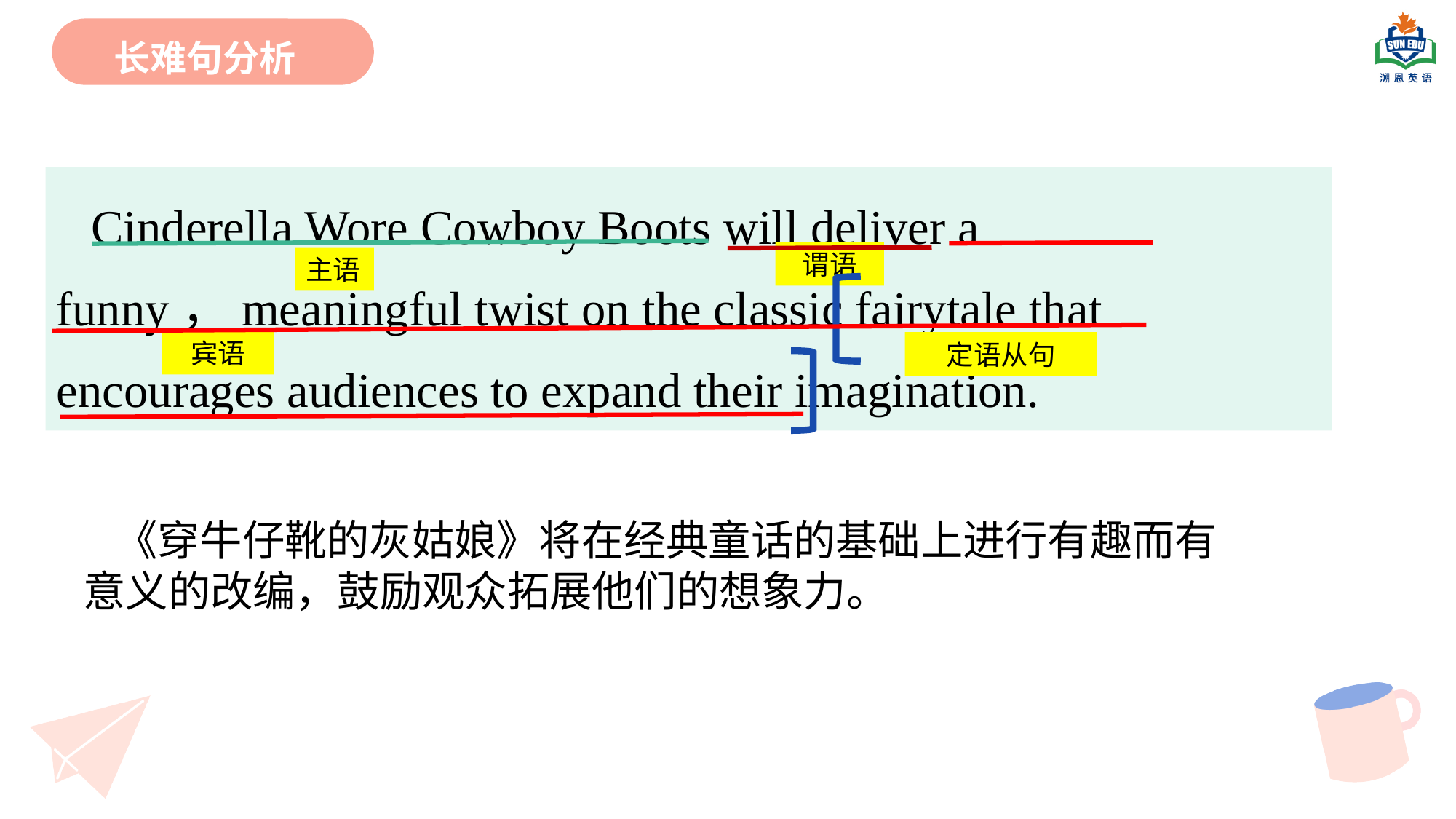

长难句分析
Cinderella Wore Cowboy Boots will deliver a funny，meaningful twist on the classic fairytale that encourages audiences to expand their imagination.
谓语
主语

宾语
定语从句

《穿牛仔靴的灰姑娘》将在经典童话的基础上进行有趣而有意义的改编，鼓励观众拓展他们的想象力。